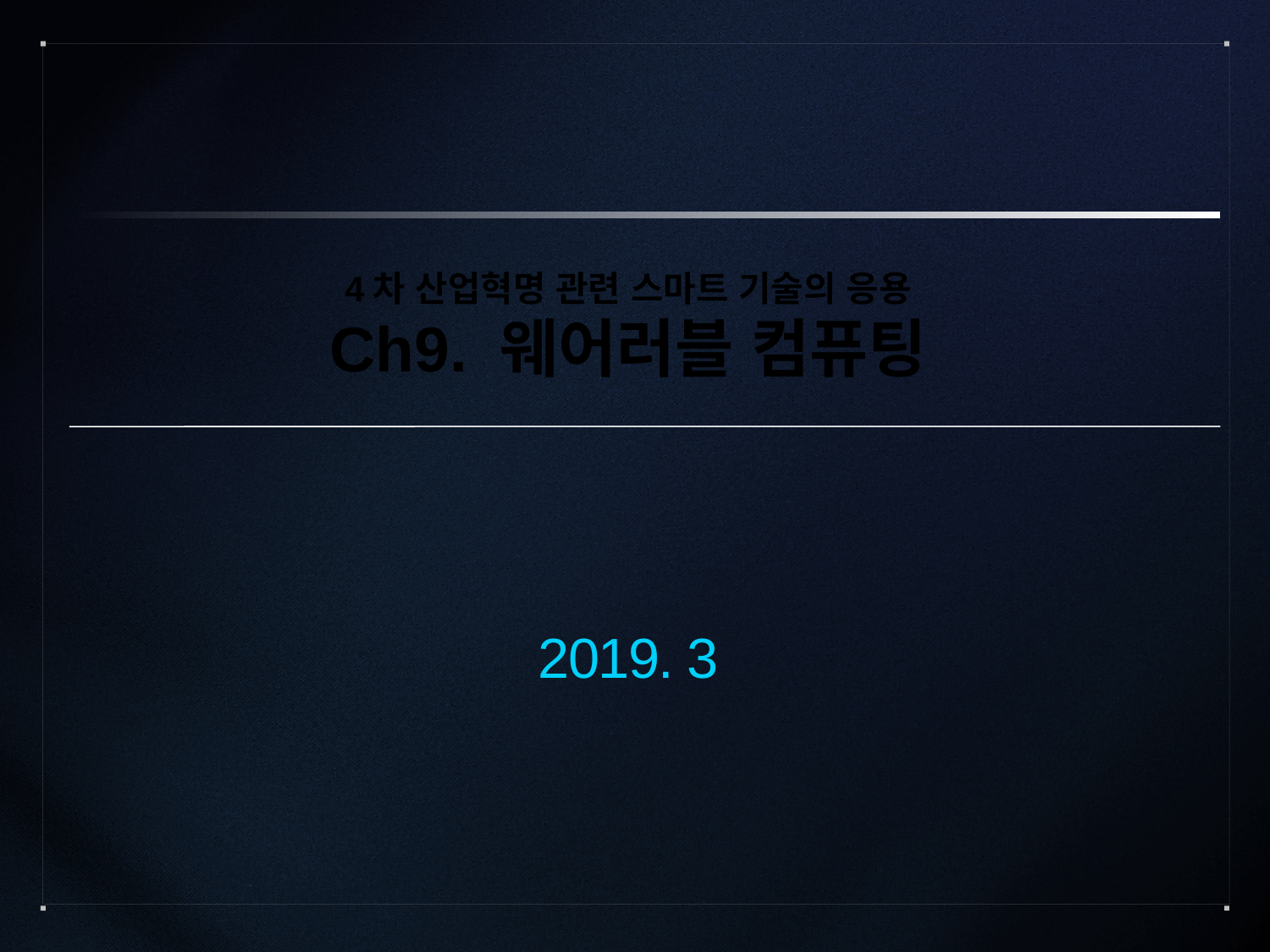

4차 산업혁명 관련 스마트 기술의 응용
Ch9. 웨어러블 컴퓨팅
2019. 3